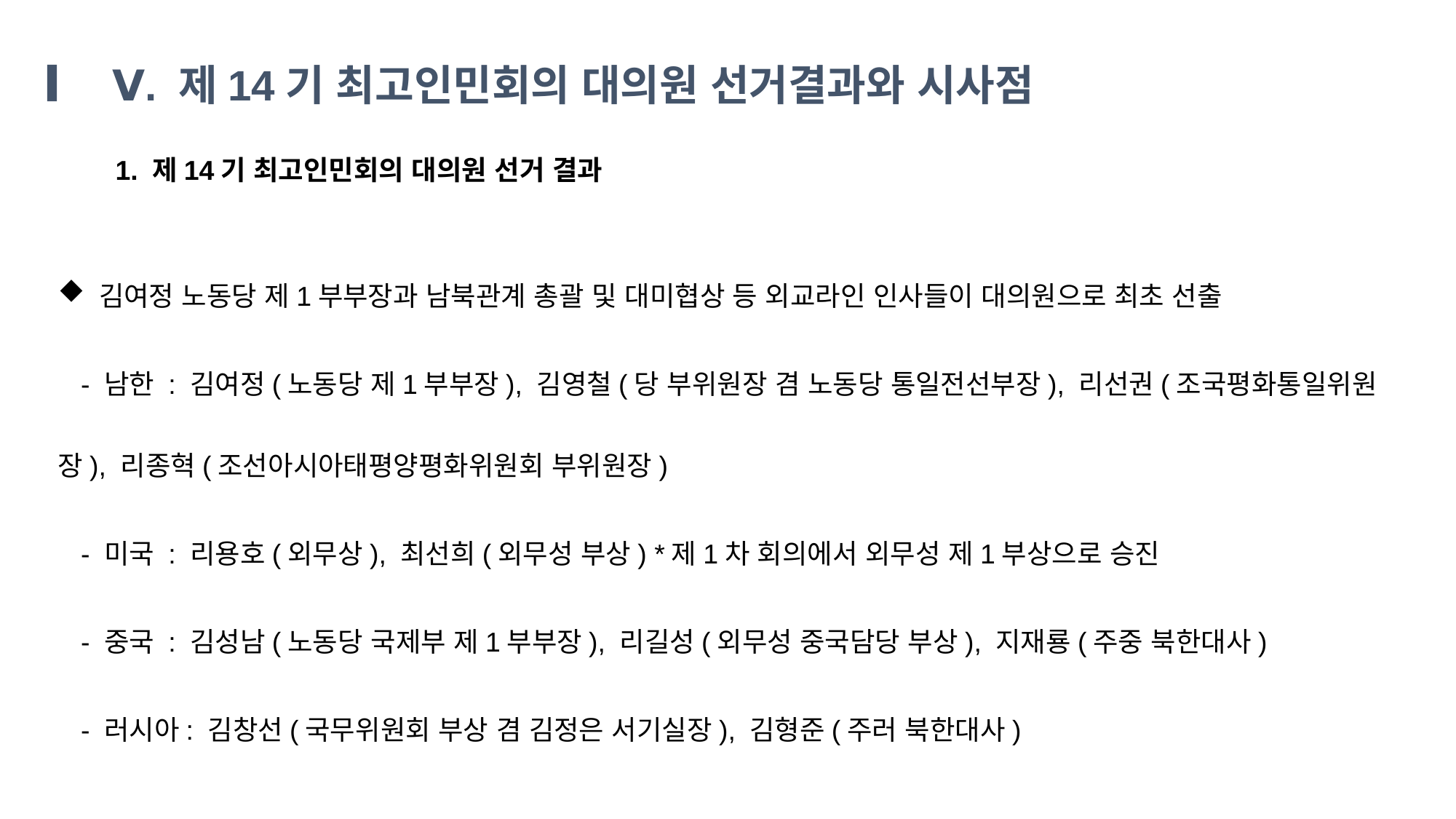

Ⅴ. 제14기 최고인민회의 대의원 선거결과와 시사점

1. 제14기 최고인민회의 대의원 선거 결과
김여정 노동당 제1부부장과 남북관계 총괄 및 대미협상 등 외교라인 인사들이 대의원으로 최초 선출
   - 남한 : 김여정(노동당 제1부부장), 김영철(당 부위원장 겸 노동당 통일전선부장), 리선권(조국평화통일위원장), 리종혁(조선아시아태평양평화위원회 부위원장)
   - 미국 : 리용호(외무상), 최선희(외무성 부상) *제1차 회의에서 외무성 제1부상으로 승진
   - 중국 : 김성남(노동당 국제부 제1부부장), 리길성(외무성 중국담당 부상), 지재룡(주중 북한대사)
   - 러시아: 김창선(국무위원회 부상 겸 김정은 서기실장), 김형준(주러 북한대사)